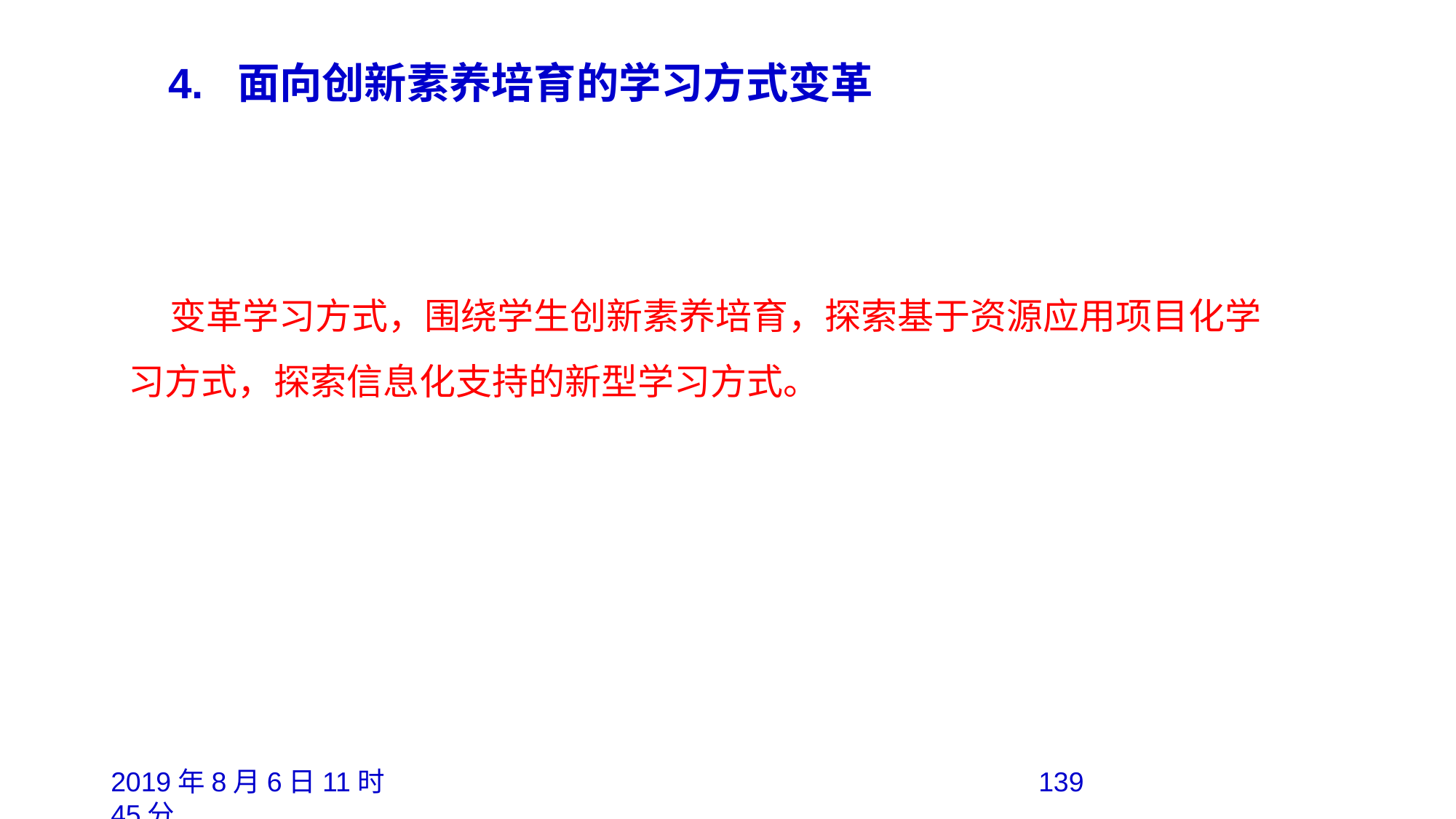

4.  面向创新素养培育的学习方式变革
    变革学习方式，围绕学生创新素养培育，探索基于资源应用项目化学习方式，探索信息化支持的新型学习方式。
2019年8月6日11时45分

139